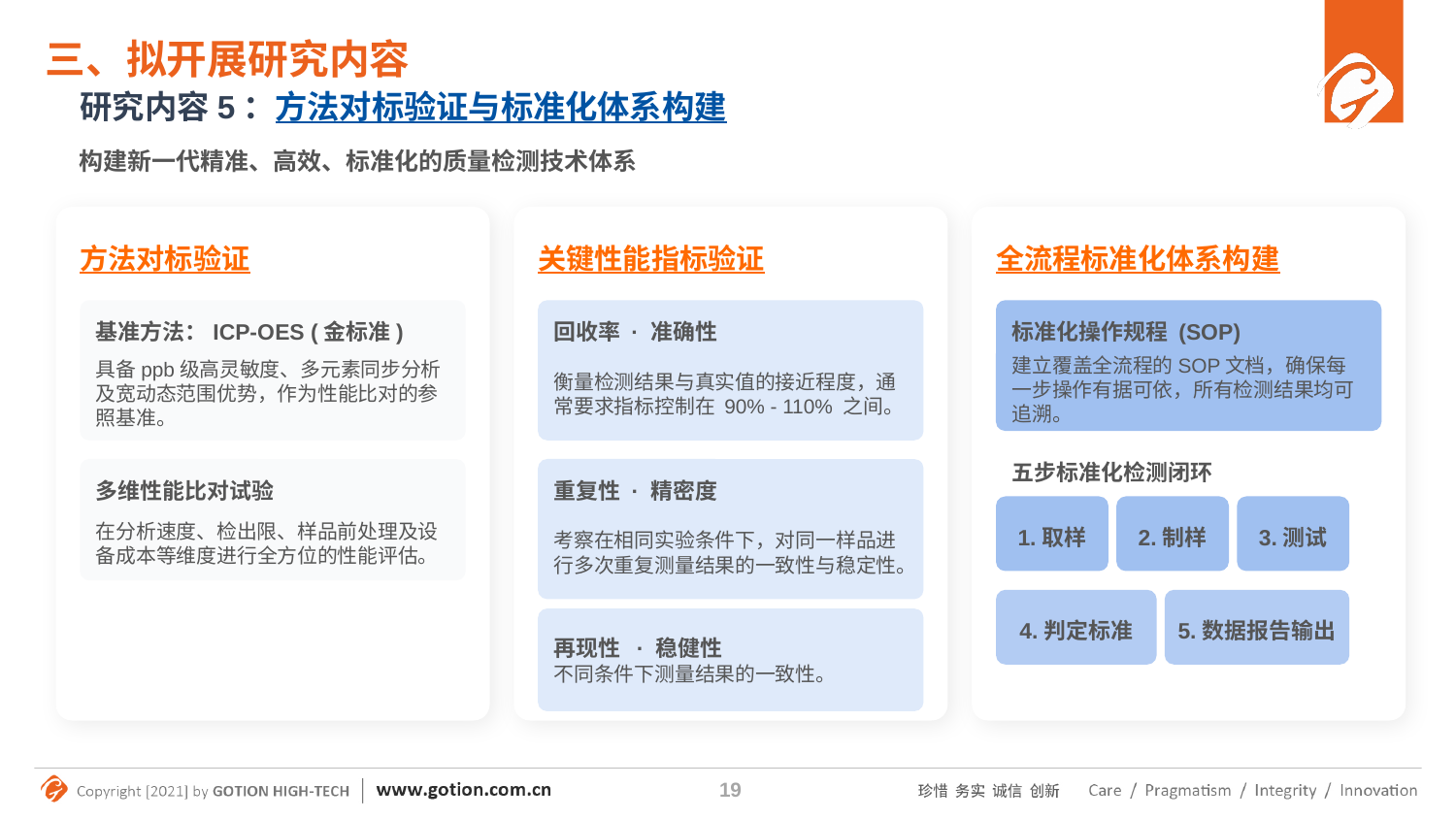

# 三、拟开展研究内容

研究内容5：方法对标验证与标准化体系构建

构建新一代精准、高效、标准化的质量检测技术体系

方法对标验证
关键性能指标验证
全流程标准化体系构建

基准方法：ICP-OES (金标准)
回收率 · 准确性
标准化操作规程 (SOP)
具备ppb级高灵敏度、多元素同步分析及宽动态范围优势，作为性能比对的参照基准。
衡量检测结果与真实值的接近程度，通常要求指标控制在 90% - 110% 之间。
建立覆盖全流程的SOP文档，确保每一步操作有据可依，所有检测结果均可追溯。
五步标准化检测闭环

多维性能比对试验
重复性 · 精密度
1.取样
2.制样
3.测试
在分析速度、检出限、样品前处理及设备成本等维度进行全方位的性能评估。
考察在相同实验条件下，对同一样品进行多次重复测量结果的一致性与稳定性。
4.判定标准
5.数据报告输出

再现性  · 稳健性
不同条件下测量结果的一致性。